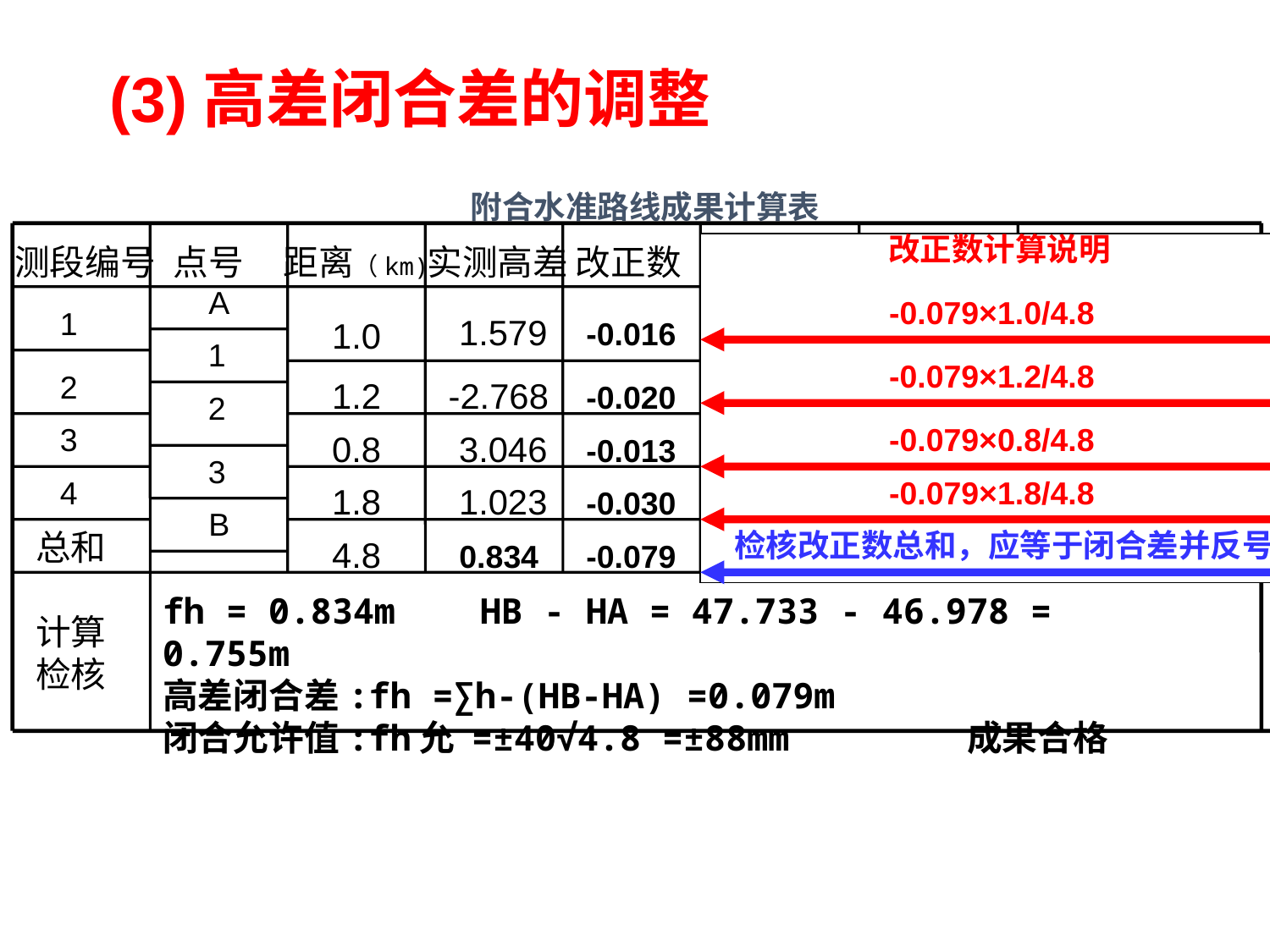

(3)高差闭合差的调整

附合水准路线成果计算表

改正数计算说明

测段编号
点号
距离（km)
实测高差
改正数
改正后高差

高程
备注
A

-0.079×1.0/4.8
1
1.579
1.0
-0.016

1

-0.079×1.2/4.8
2

1.2
-2.768
-0.020

2

3

-0.079×0.8/4.8
0.8
3.046
-0.013

3

4

-0.079×1.8/4.8
1.8
1.023
-0.030

B

总和

检核改正数总和，应等于闭合差并反号
4.8
0.834
-0.079

fh = 0.834m    HB - HA = 47.733 - 46.978 = 0.755m
高差闭合差:fh =∑h-(HB-HA) =0.079m
闭合允许值:fh允 =±40√4.8 =±88mm        成果合格
计算
检核